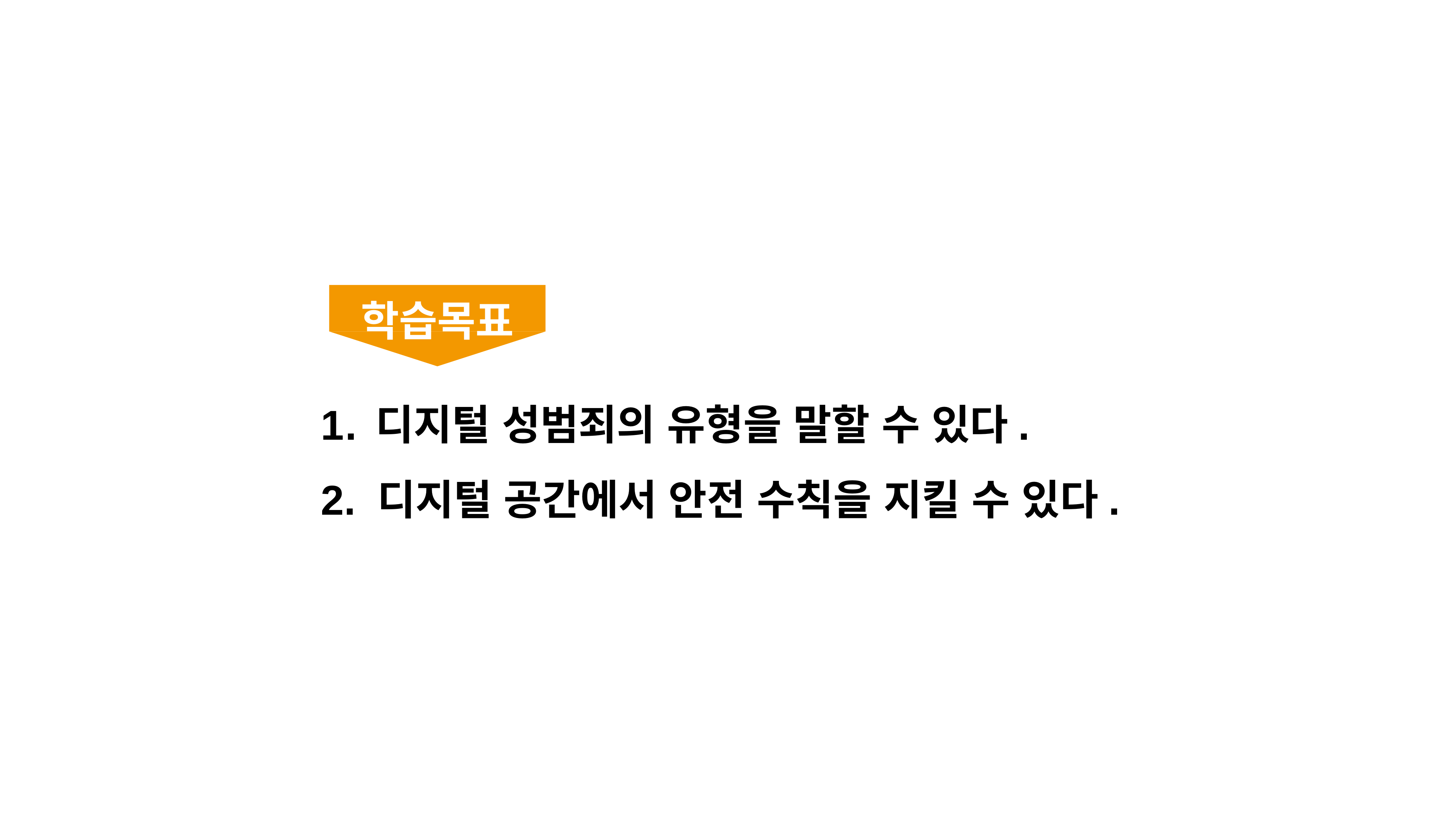

학습목표
디지털 성범죄의 유형을 말할 수 있다.
2. 디지털 공간에서 안전 수칙을 지킬 수 있다.